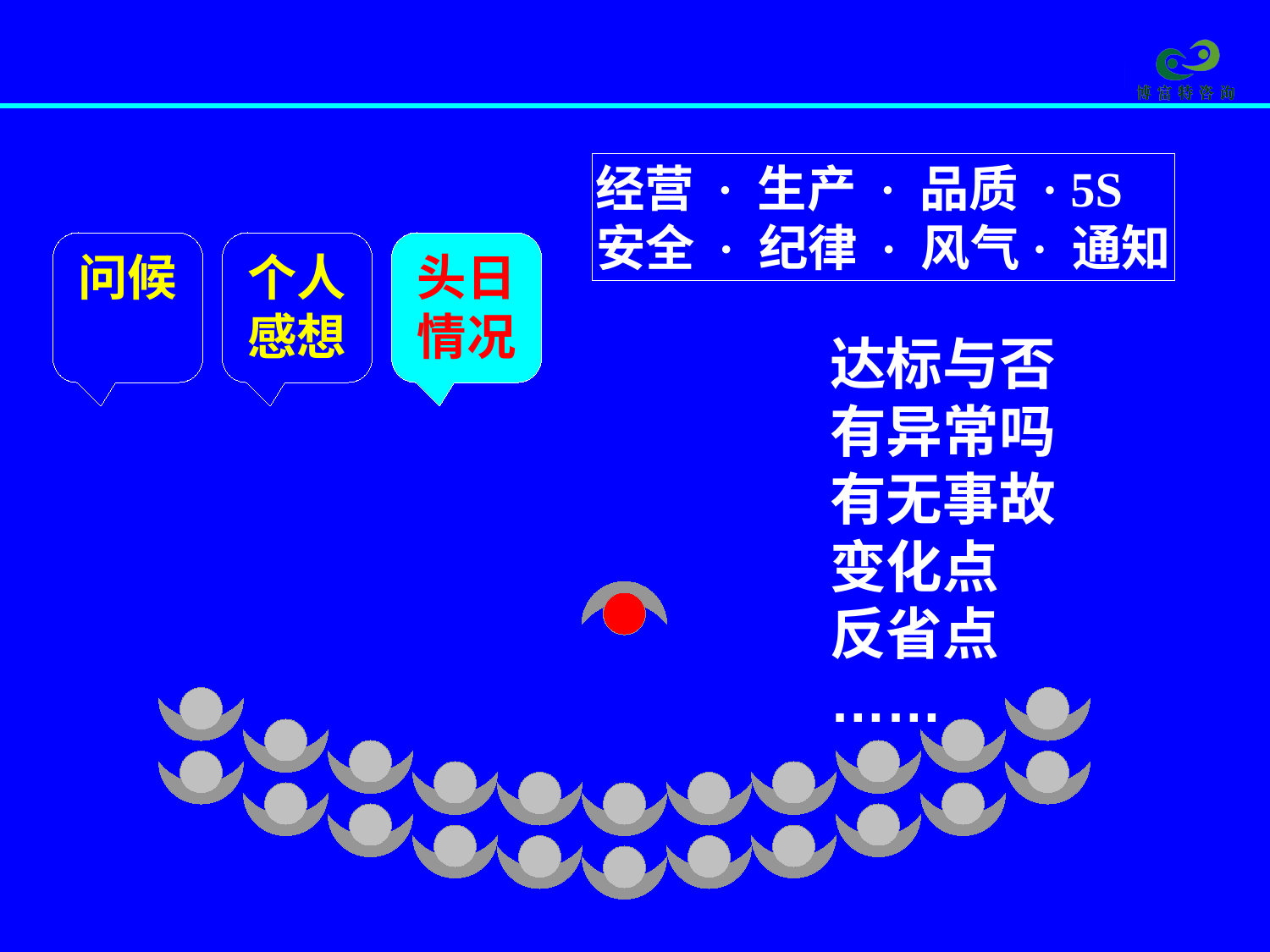

经营 · 生产 · 品质 · 5S
安全 · 纪律 · 风气· 通知
问候
个人
感想
头日
情况
达标与否
有异常吗
有无事故
变化点
反省点
……

#